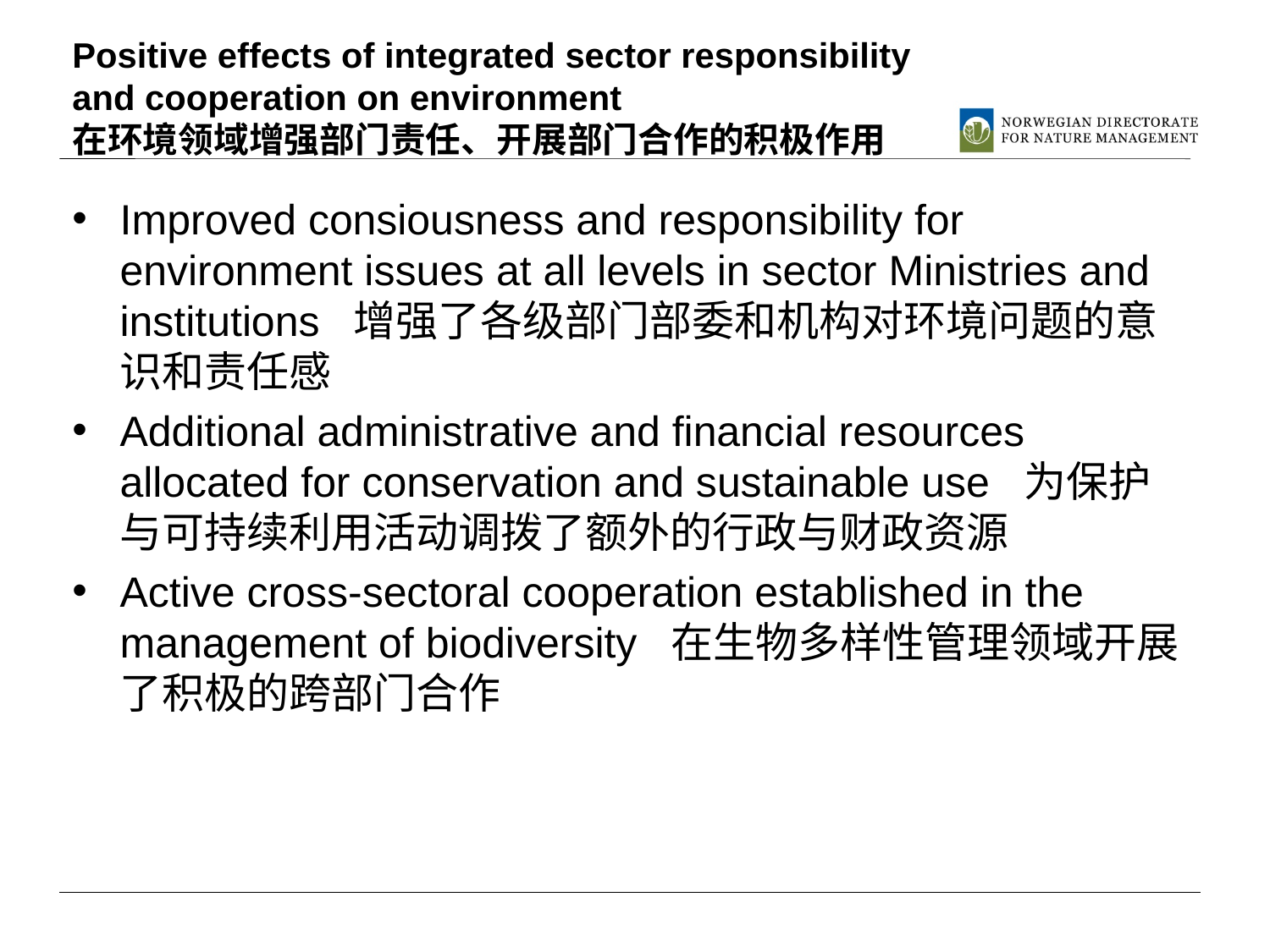

# Positive effects of integrated sector responsibility and cooperation on environment 在环境领域增强部门责任、开展部门合作的积极作用
Improved consiousness and responsibility for environment issues at all levels in sector Ministries and institutions  增强了各级部门部委和机构对环境问题的意识和责任感
Additional administrative and financial resources allocated for conservation and sustainable use  为保护与可持续利用活动调拨了额外的行政与财政资源
Active cross-sectoral cooperation established in the management of biodiversity  在生物多样性管理领域开展了积极的跨部门合作